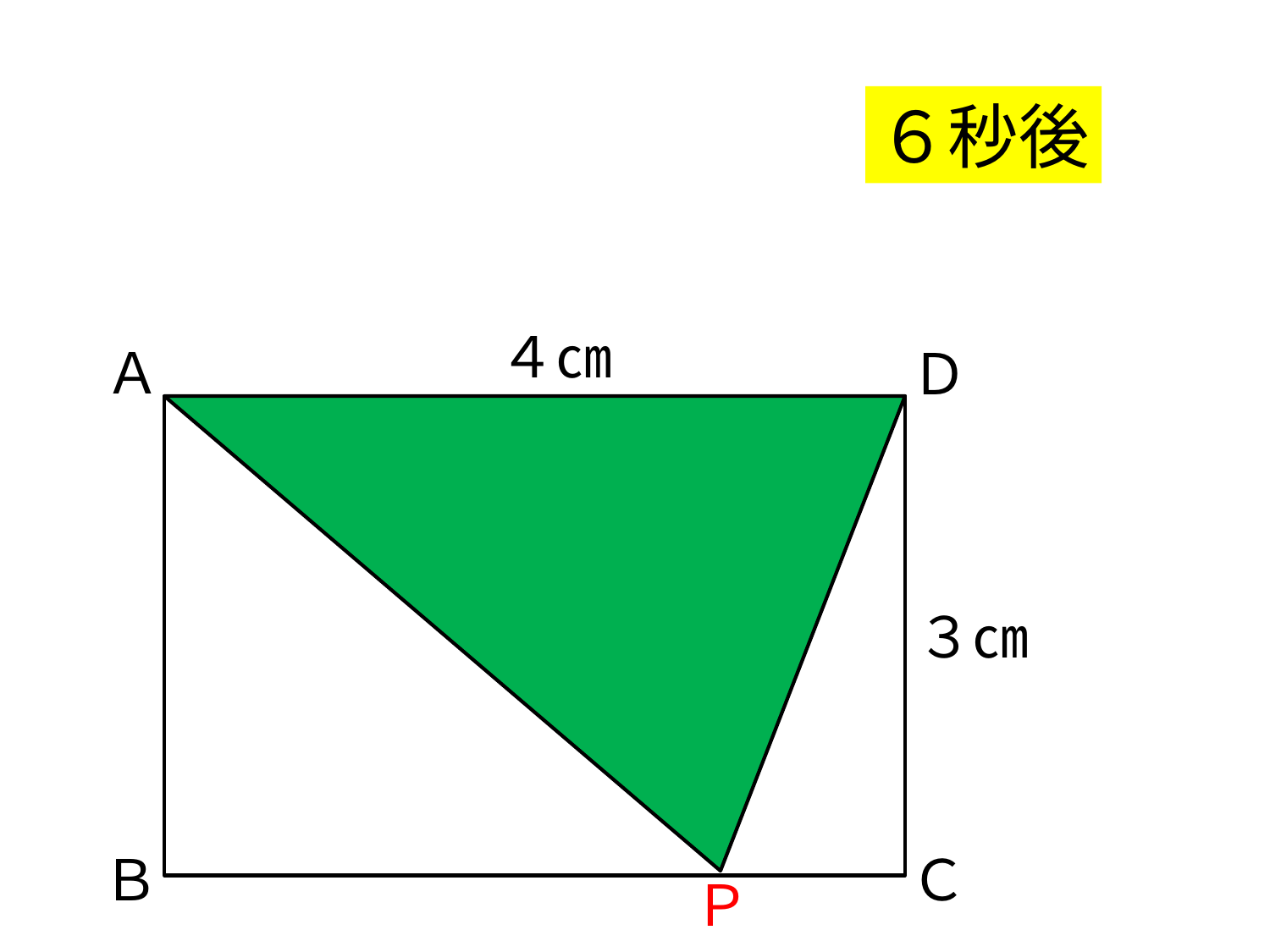

# 問　題
６秒後
４㎝
Ａ
Ｄ

３㎝
Ｂ
Ｃ
Ｐ